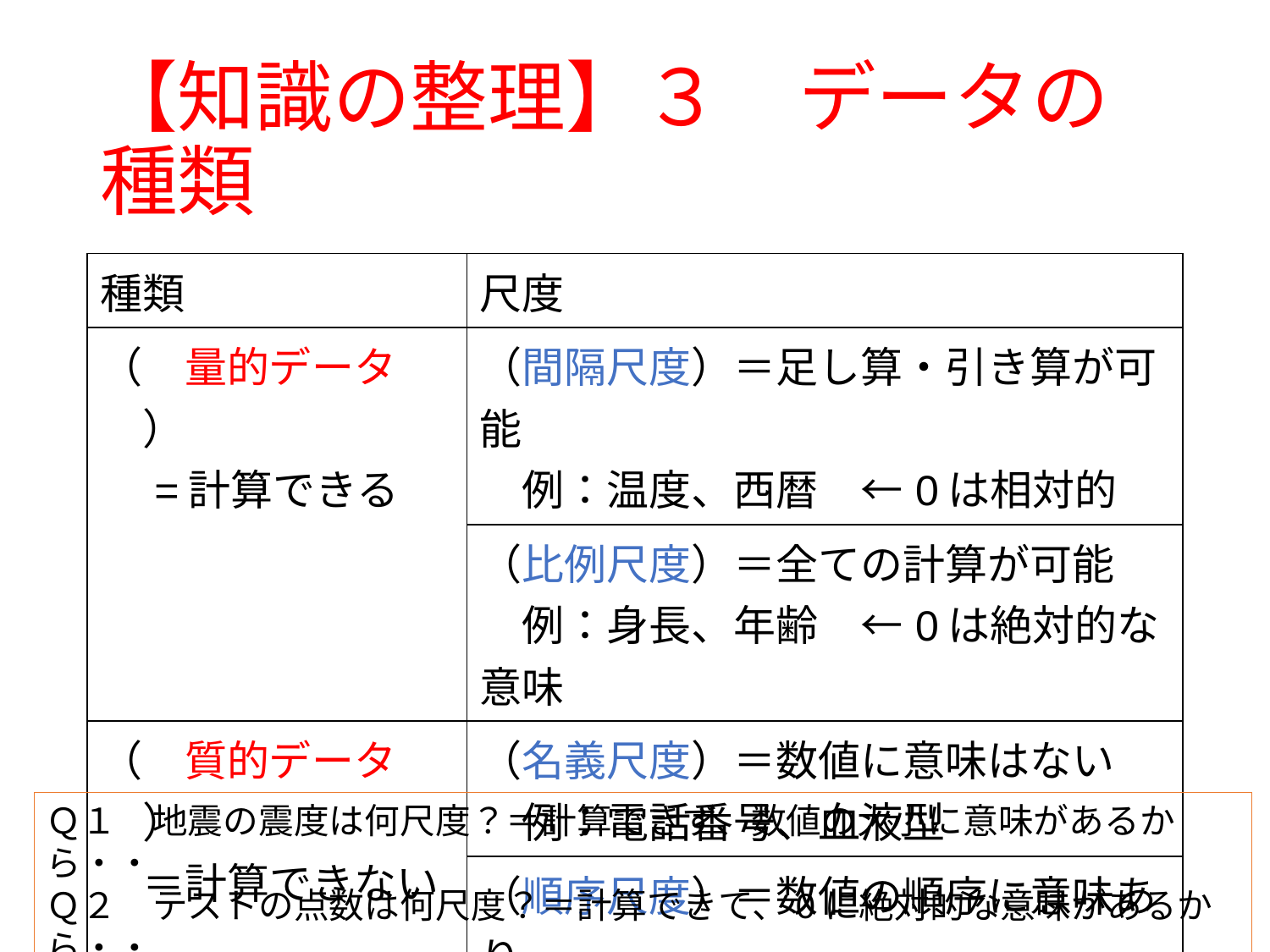

# 【知識の整理】３　データの種類
| 種類 | 尺度 |
| --- | --- |
| （　量的データ　） 　=計算できる | （間隔尺度）＝足し算・引き算が可能 　例：温度、西暦　←0は相対的 |
|  | （比例尺度）＝全ての計算が可能 　例：身長、年齢　←0は絶対的な意味 |
| （　質的データ　） 　＝計算できない | （名義尺度）＝数値に意味はない 　例：電話番号、血液型 |
|  | （順序尺度）＝数値の順序に意味あり 　例：順位 |
Ｑ１　地震の震度は何尺度？＝計算できず、数値の大小に意味があるから・・
Ｑ２　テストの点数は何尺度？＝計算できて、0に絶対的な意味があるから・・